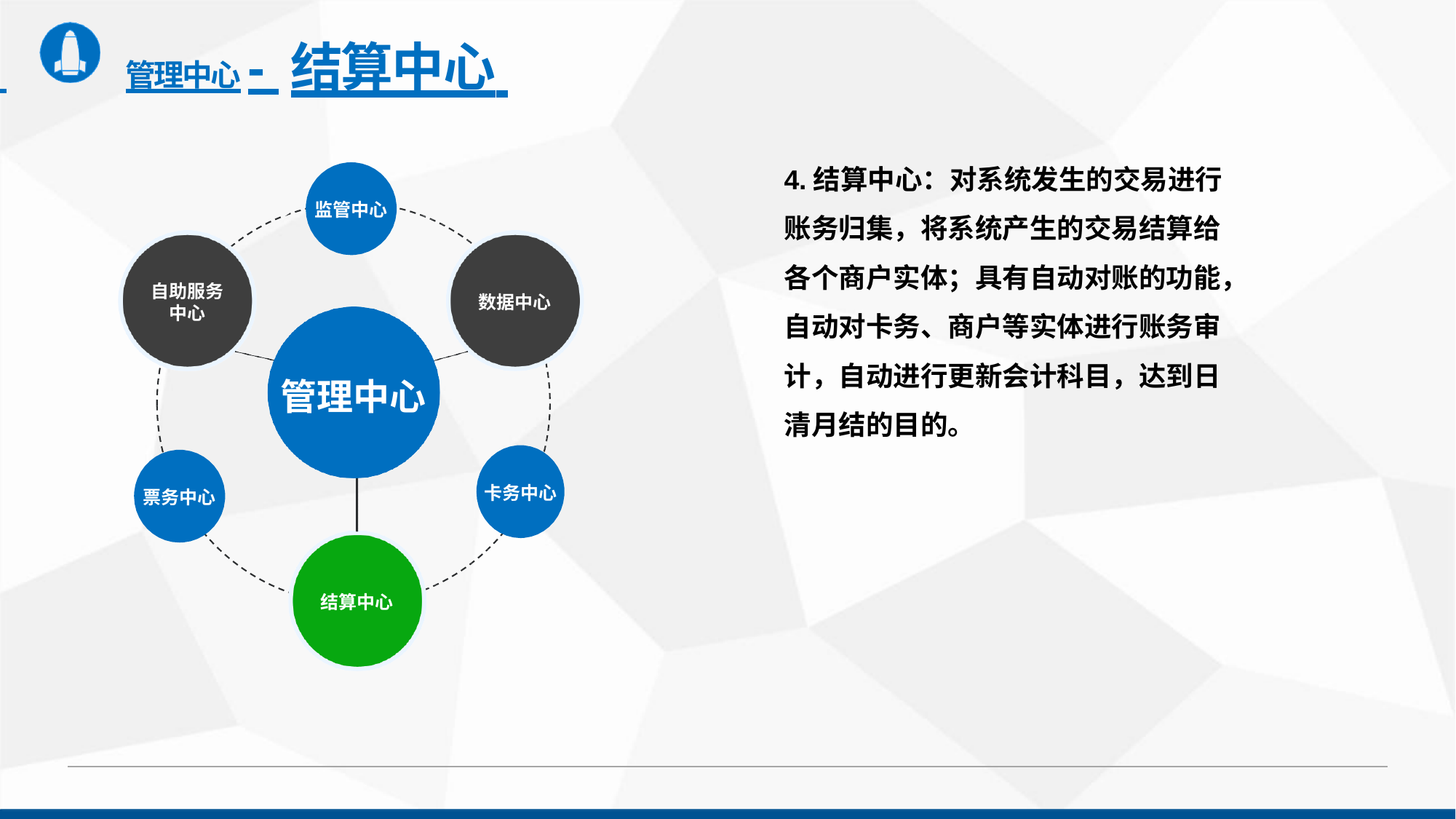

# 管理中心- 结算中心
4.结算中心：对系统发生的交易进行 账务归集，将系统产生的交易结算给 各个商户实体；具有自动对账的功能， 自动对卡务、商户等实体进行账务审 计，自动进行更新会计科目，达到日 清月结的目的。

监管中心

自助服务 中心
数据中心
管理中心

卡务中心
票务中心
结算中心